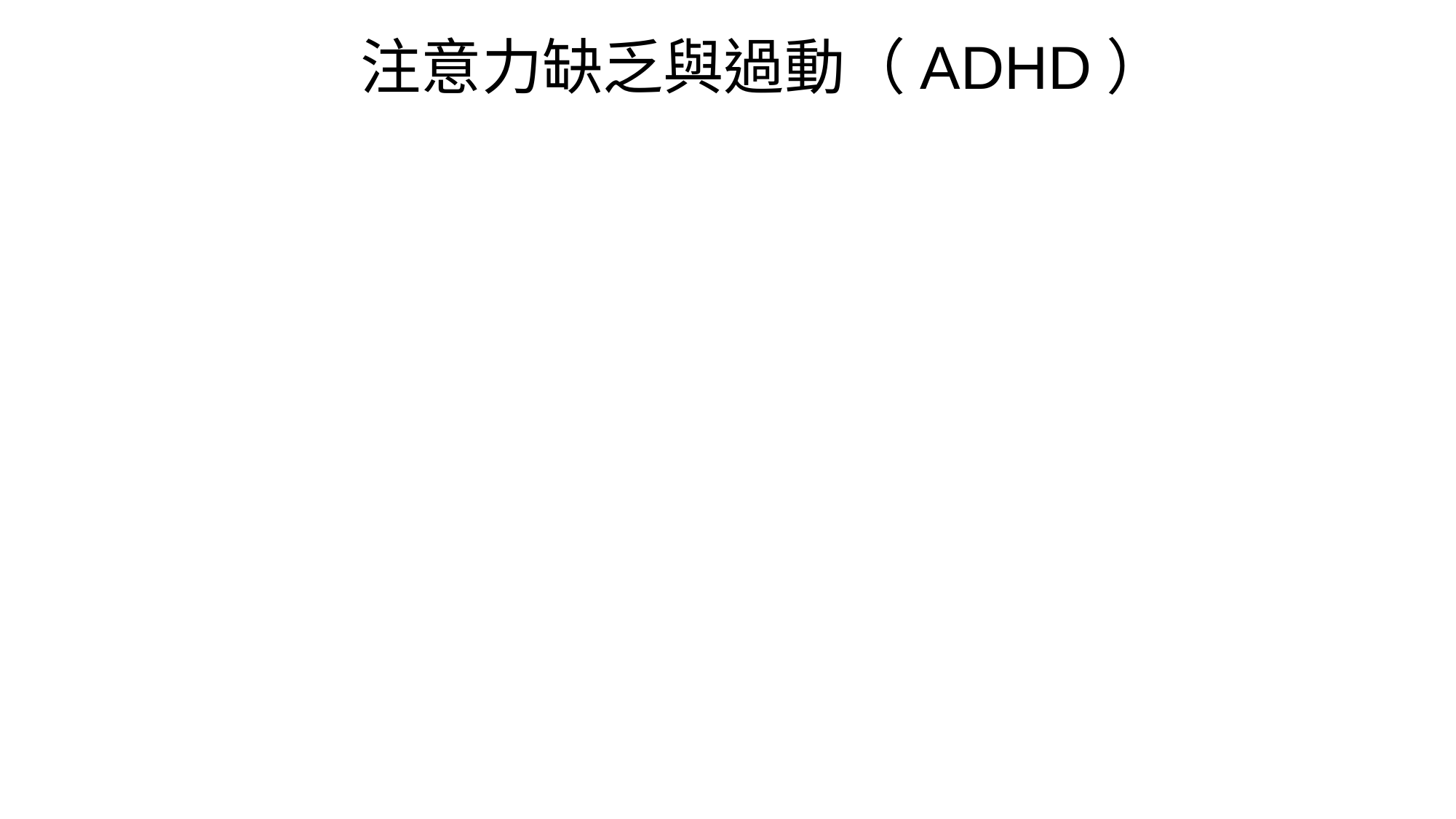

# 注意力缺乏與過動（ADHD）
活動量過大、衝動、注意力不集中，常造成學習上的困擾和行為問題
三種亞型：注意力缺乏/過動型、不注意型、易衝動型。
12歲前即出現
此症狀在兩種以上場合造成損害（家中、學校）
好動會隨年齡增長而漸改善
注意力不集中及衝動則帶來許多後遺症